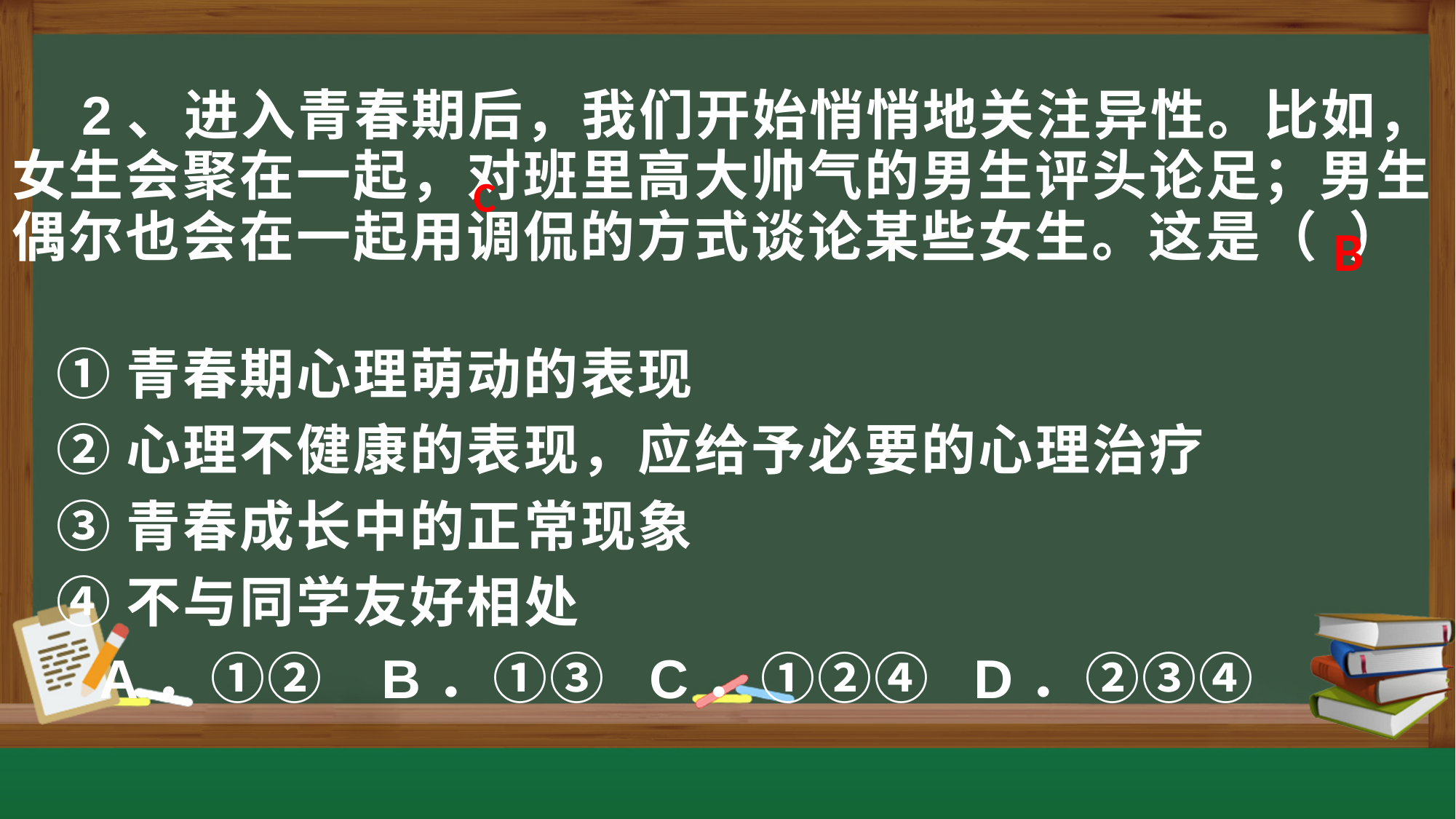

2、进入青春期后，我们开始悄悄地关注异性。比如，女生会聚在一起，对班里高大帅气的男生评头论足；男生偶尔也会在一起用调侃的方式谈论某些女生。这是（  ）
   ①青春期心理萌动的表现
   ②心理不健康的表现，应给予必要的心理治疗
   ③青春成长中的正常现象
   ④不与同学友好相处
     A．①②   B．①③  C．①②④  D．②③④
C
B